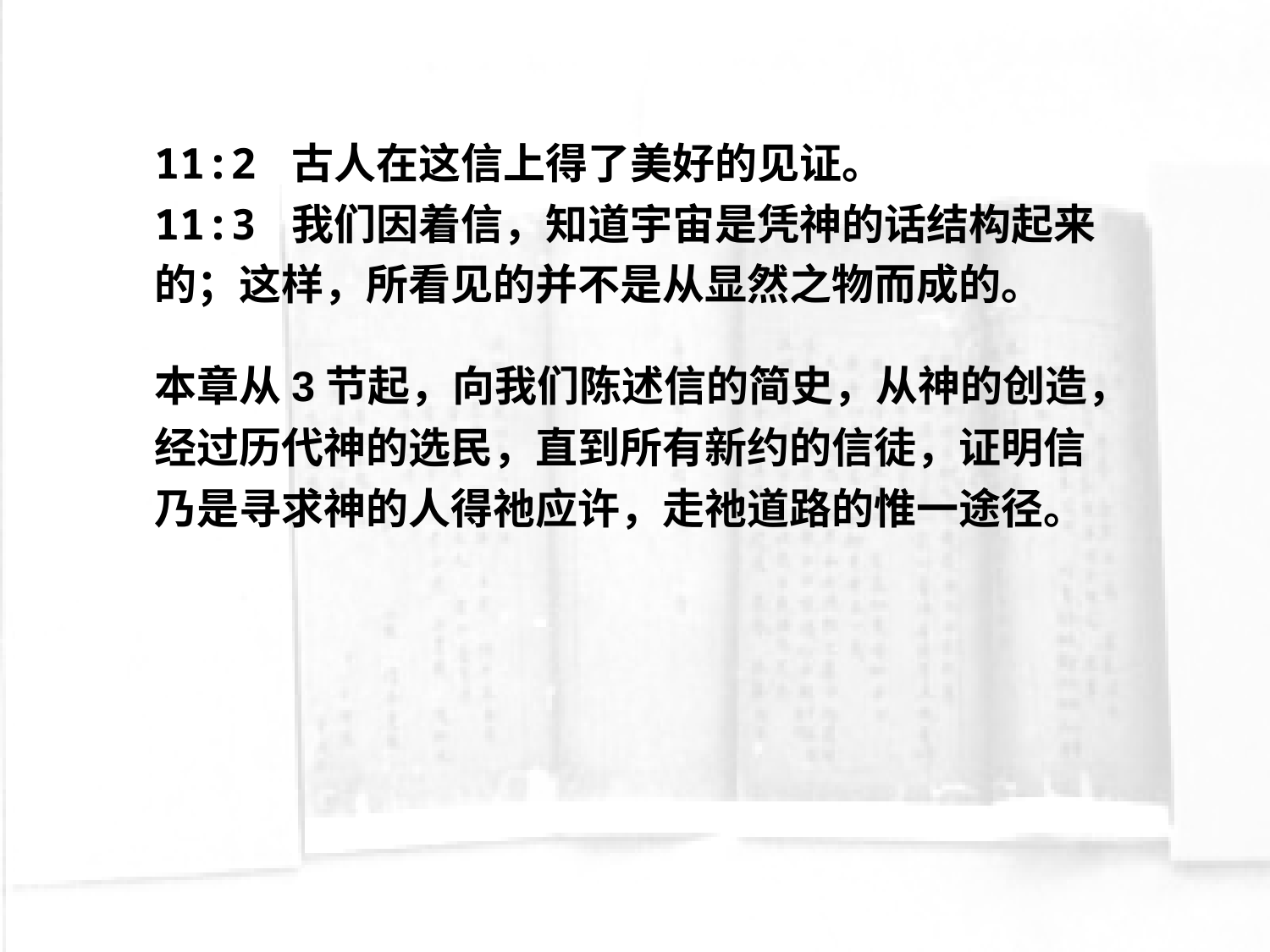

11:2 古人在这信上得了美好的见证。
11:3 我们因着信，知道宇宙是凭神的话结构起来的；这样，所看见的并不是从显然之物而成的。
本章从3节起，向我们陈述信的简史，从神的创造，经过历代神的选民，直到所有新约的信徒，证明信乃是寻求神的人得祂应许，走祂道路的惟一途径。